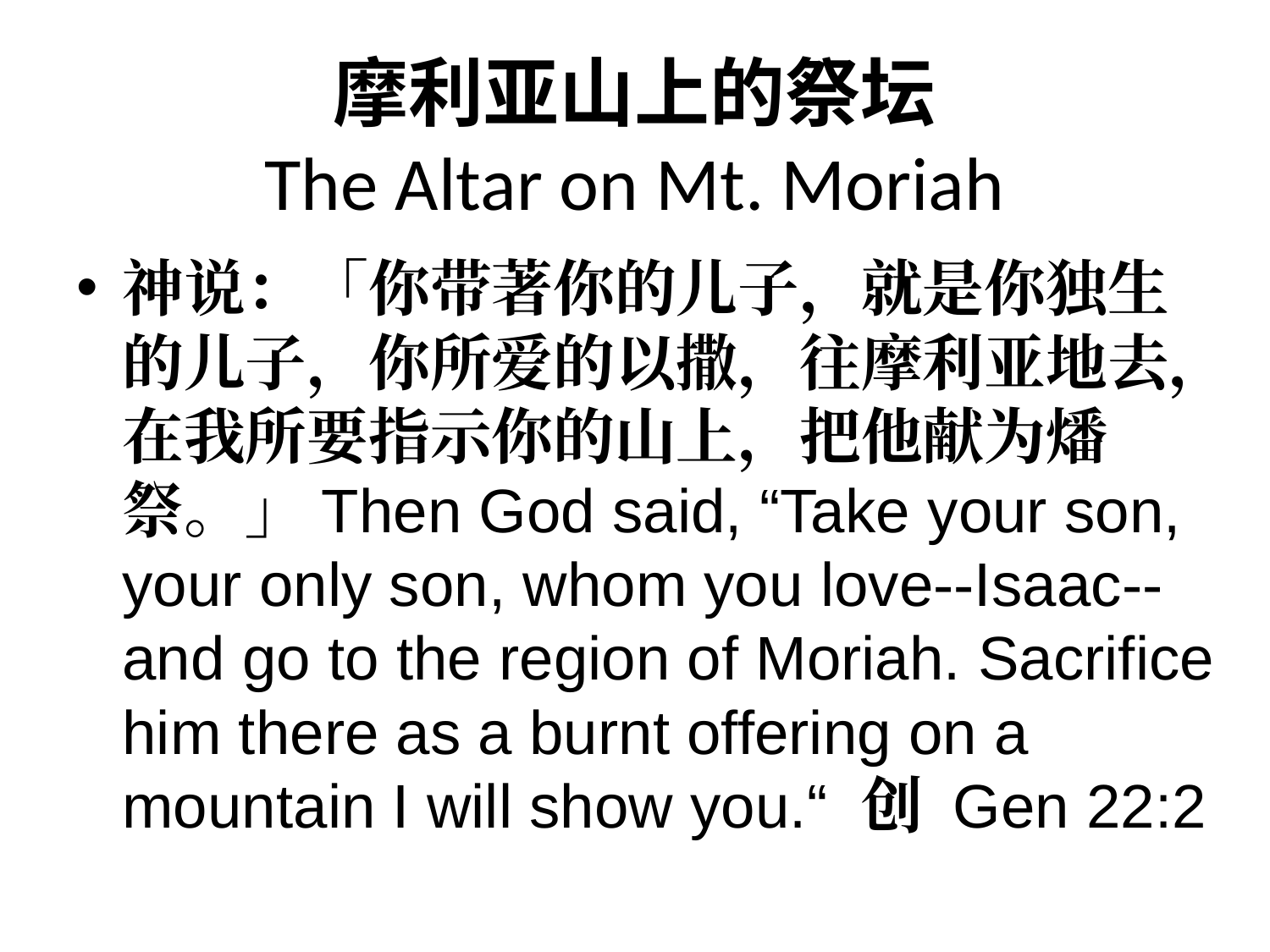

# 摩利亚山上的祭坛 The Altar on Mt. Moriah
神说：「你带著你的儿子，就是你独生的儿子，你所爱的以撒，往摩利亚地去，在我所要指示你的山上，把他献为燔祭。」Then God said, “Take your son, your only son, whom you love--Isaac--and go to the region of Moriah. Sacrifice him there as a burnt offering on a mountain I will show you.“						创 Gen 22:2